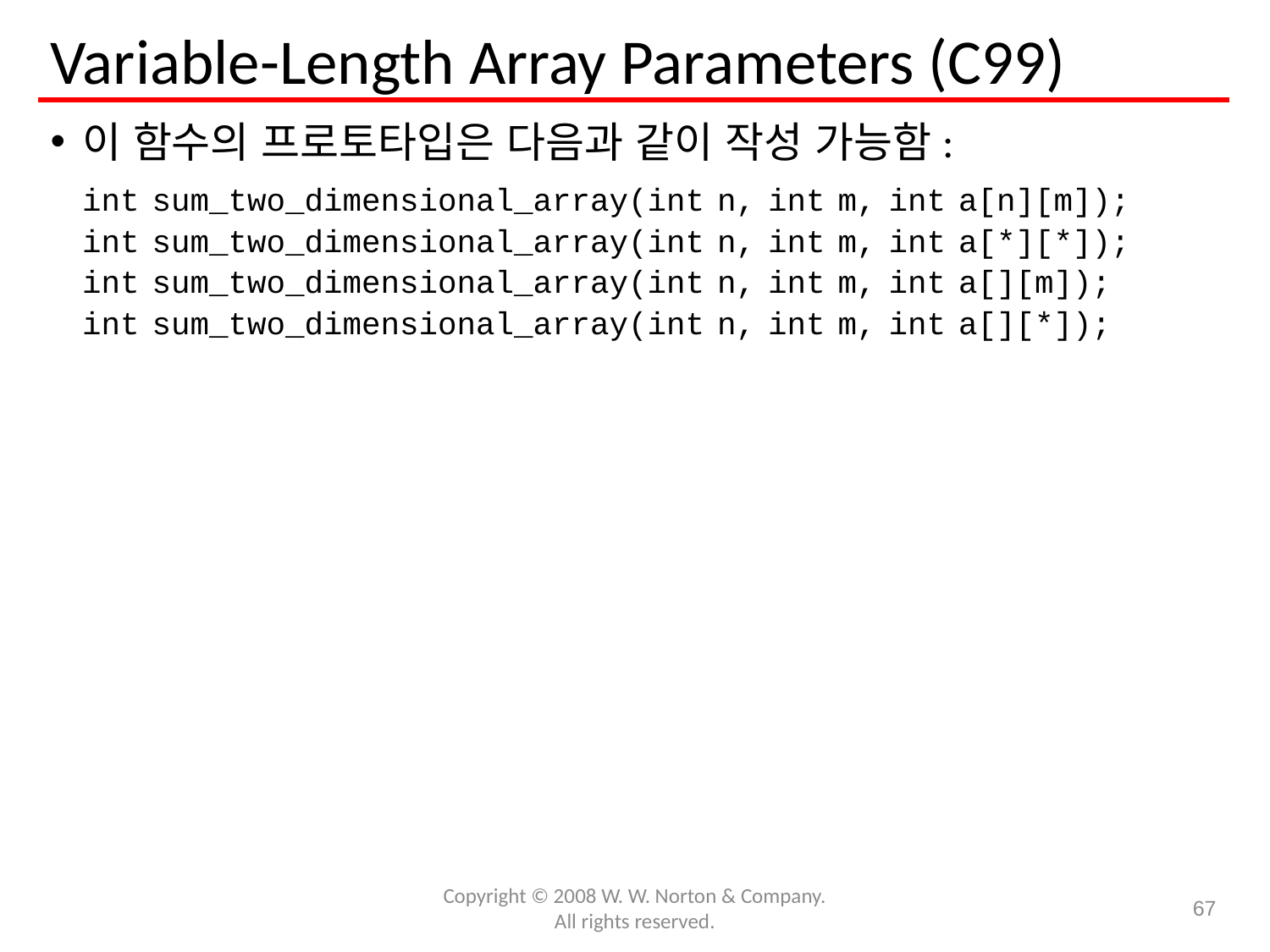

# Variable-Length Array Parameters (C99)
이 함수의 프로토타입은 다음과 같이 작성 가능함:
	int sum_two_dimensional_array(int n, int m, int a[n][m]);
	int sum_two_dimensional_array(int n, int m, int a[*][*]);
	int sum_two_dimensional_array(int n, int m, int a[][m]);
	int sum_two_dimensional_array(int n, int m, int a[][*]);
Copyright © 2008 W. W. Norton & Company.
All rights reserved.
67